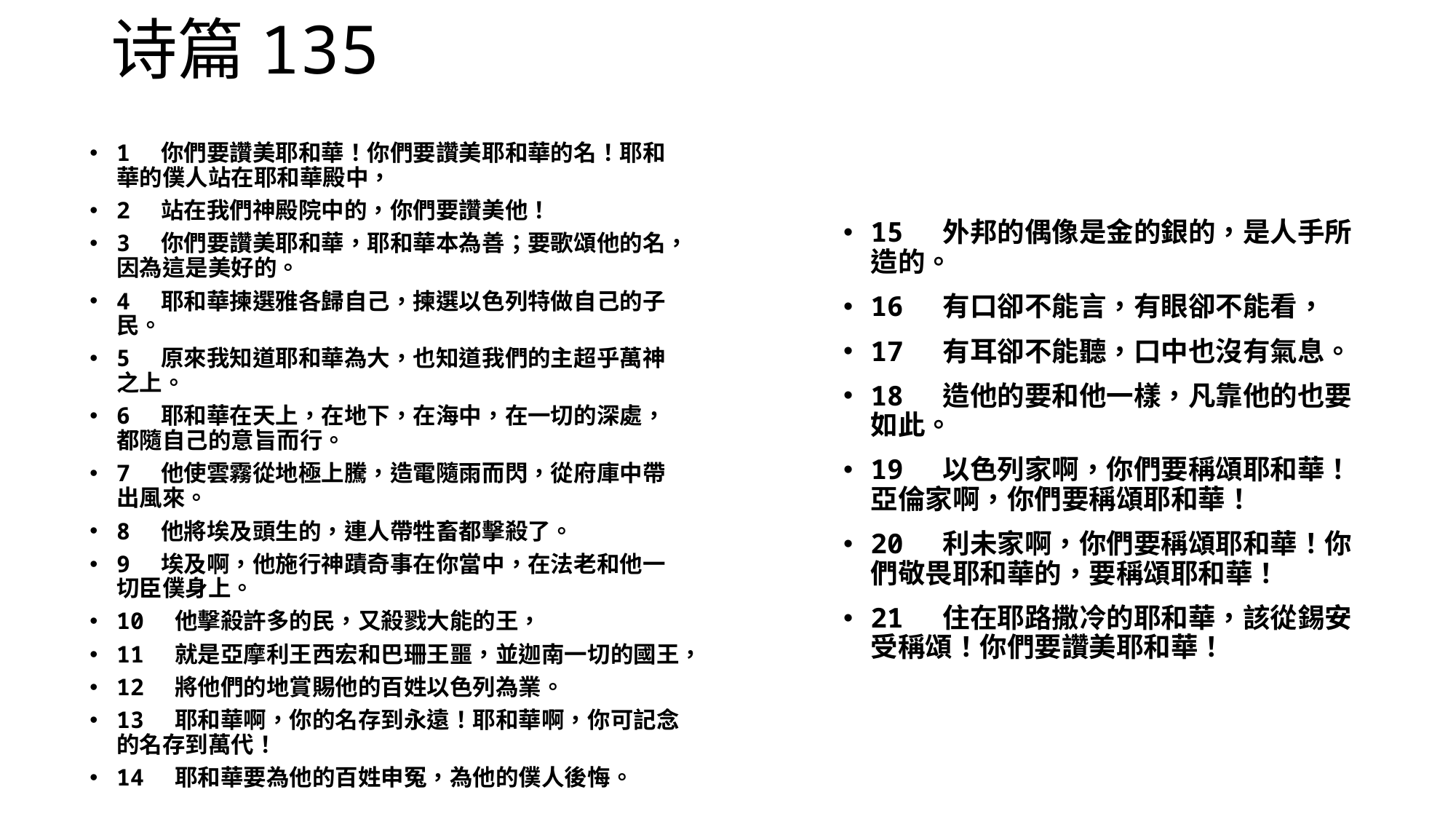

# 诗篇135
​1  你們要讚美耶和華！你們要讚美耶和華的名！耶和華的僕人站在耶和華殿中，
2  站在我們神殿院中的，你們要讚美他！
3  你們要讚美耶和華，耶和華本為善；要歌頌他的名，因為這是美好的。
4  耶和華揀選雅各歸自己，揀選以色列特做自己的子民。
5  原來我知道耶和華為大，也知道我們的主超乎萬神之上。
6  耶和華在天上，在地下，在海中，在一切的深處，都隨自己的意旨而行。
7  他使雲霧從地極上騰，造電隨雨而閃，從府庫中帶出風來。
8  他將埃及頭生的，連人帶牲畜都擊殺了。
9  埃及啊，他施行神蹟奇事在你當中，在法老和他一切臣僕身上。
10  他擊殺許多的民，又殺戮大能的王，
11  就是亞摩利王西宏和巴珊王噩，並迦南一切的國王，
12  將他們的地賞賜他的百姓以色列為業。
13  耶和華啊，你的名存到永遠！耶和華啊，你可記念的名存到萬代！
14  耶和華要為他的百姓申冤，為他的僕人後悔。
15  外邦的偶像是金的銀的，是人手所造的。
16  有口卻不能言，有眼卻不能看，
17  有耳卻不能聽，口中也沒有氣息。
18  造他的要和他一樣，凡靠他的也要如此。
19  以色列家啊，你們要稱頌耶和華！亞倫家啊，你們要稱頌耶和華！
20  利未家啊，你們要稱頌耶和華！你們敬畏耶和華的，要稱頌耶和華！
21  住在耶路撒冷的耶和華，該從錫安受稱頌！你們要讚美耶和華！